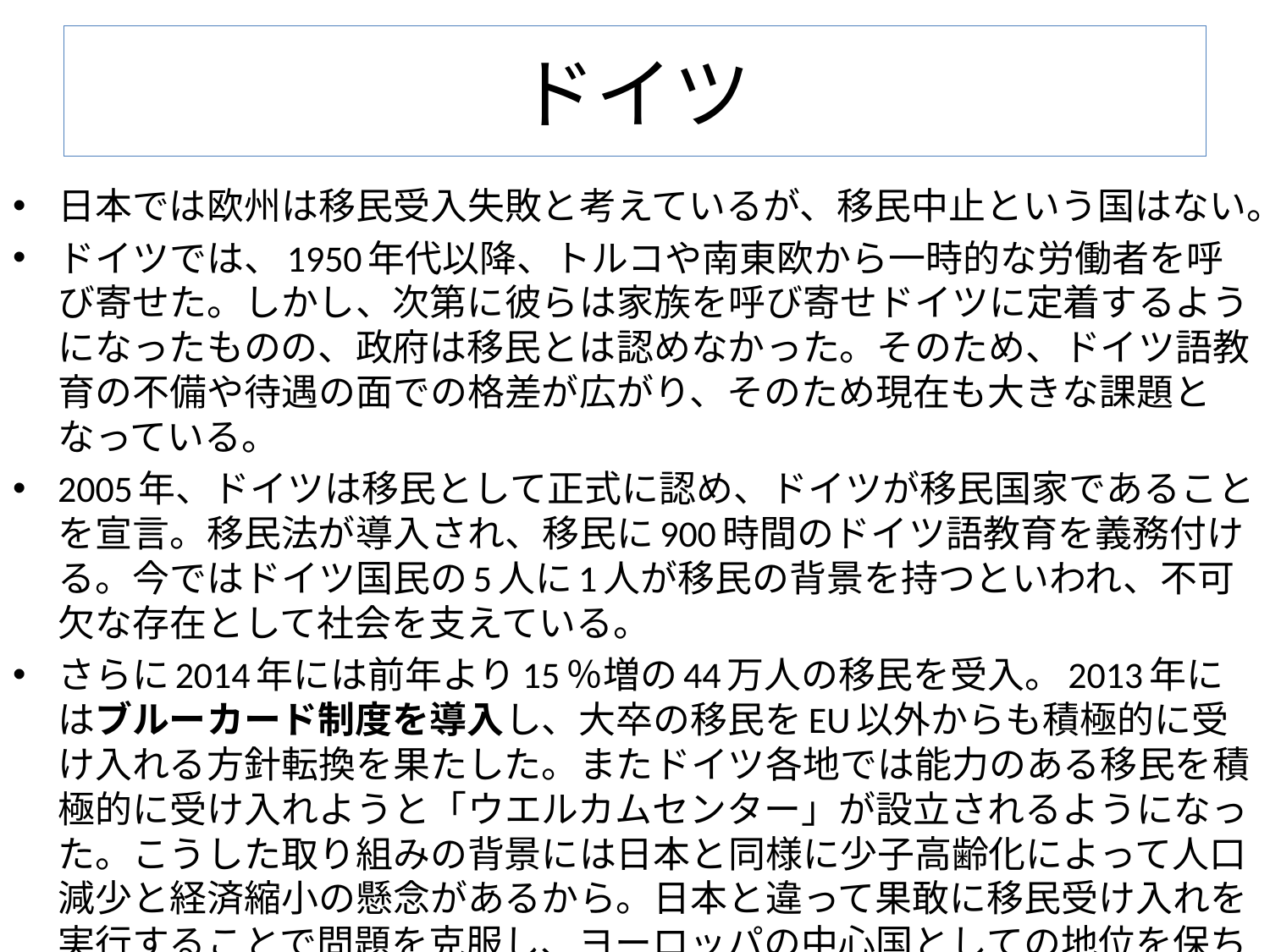

# ドイツ
日本では欧州は移民受入失敗と考えているが、移民中止という国はない。
ドイツでは、1950年代以降、トルコや南東欧から一時的な労働者を呼び寄せた。しかし、次第に彼らは家族を呼び寄せドイツに定着するようになったものの、政府は移民とは認めなかった。そのため、ドイツ語教育の不備や待遇の面での格差が広がり、そのため現在も大きな課題となっている。
2005年、ドイツは移民として正式に認め、ドイツが移民国家であることを宣言。移民法が導入され、移民に900時間のドイツ語教育を義務付ける。今ではドイツ国民の5人に1人が移民の背景を持つといわれ、不可欠な存在として社会を支えている。
さらに2014年には前年より15％増の44万人の移民を受入。2013年にはブルーカード制度を導入し、大卒の移民をEU以外からも積極的に受け入れる方針転換を果たした。またドイツ各地では能力のある移民を積極的に受け入れようと「ウエルカムセンター」が設立されるようになった。こうした取り組みの背景には日本と同様に少子高齢化によって人口減少と経済縮小の懸念があるから。日本と違って果敢に移民受け入れを実行することで問題を克服し、ヨーロッパの中心国としての地位を保ち続けている。メルケル首相は「今日のドイツはまさに移民に対してオープンな国である」と明言